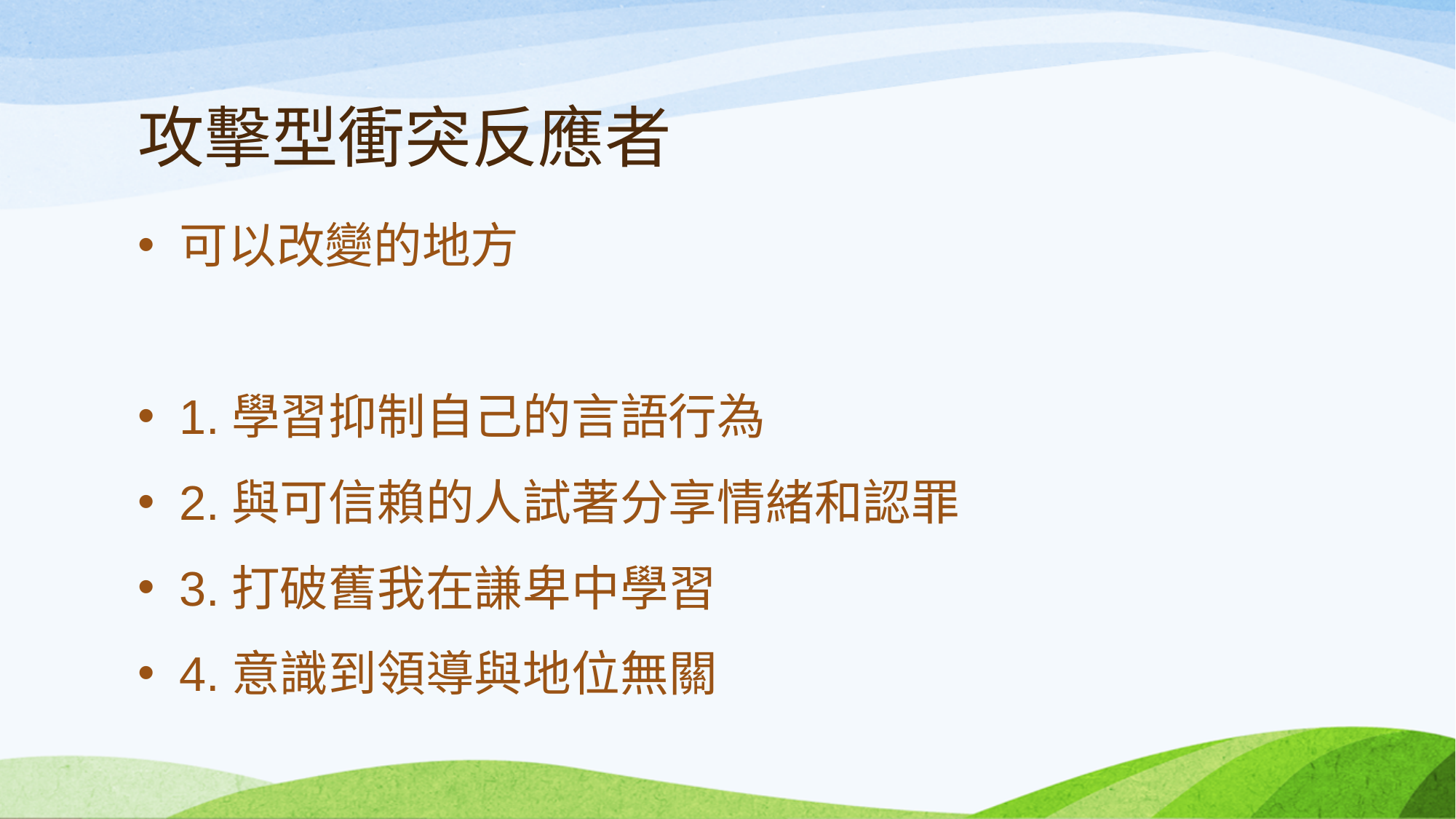

# 攻擊型衝突反應者
可以改變的地方

1.學習抑制自己的言語行為
2.與可信賴的人試著分享情緒和認罪
3.打破舊我在謙卑中學習
4.意識到領導與地位無關